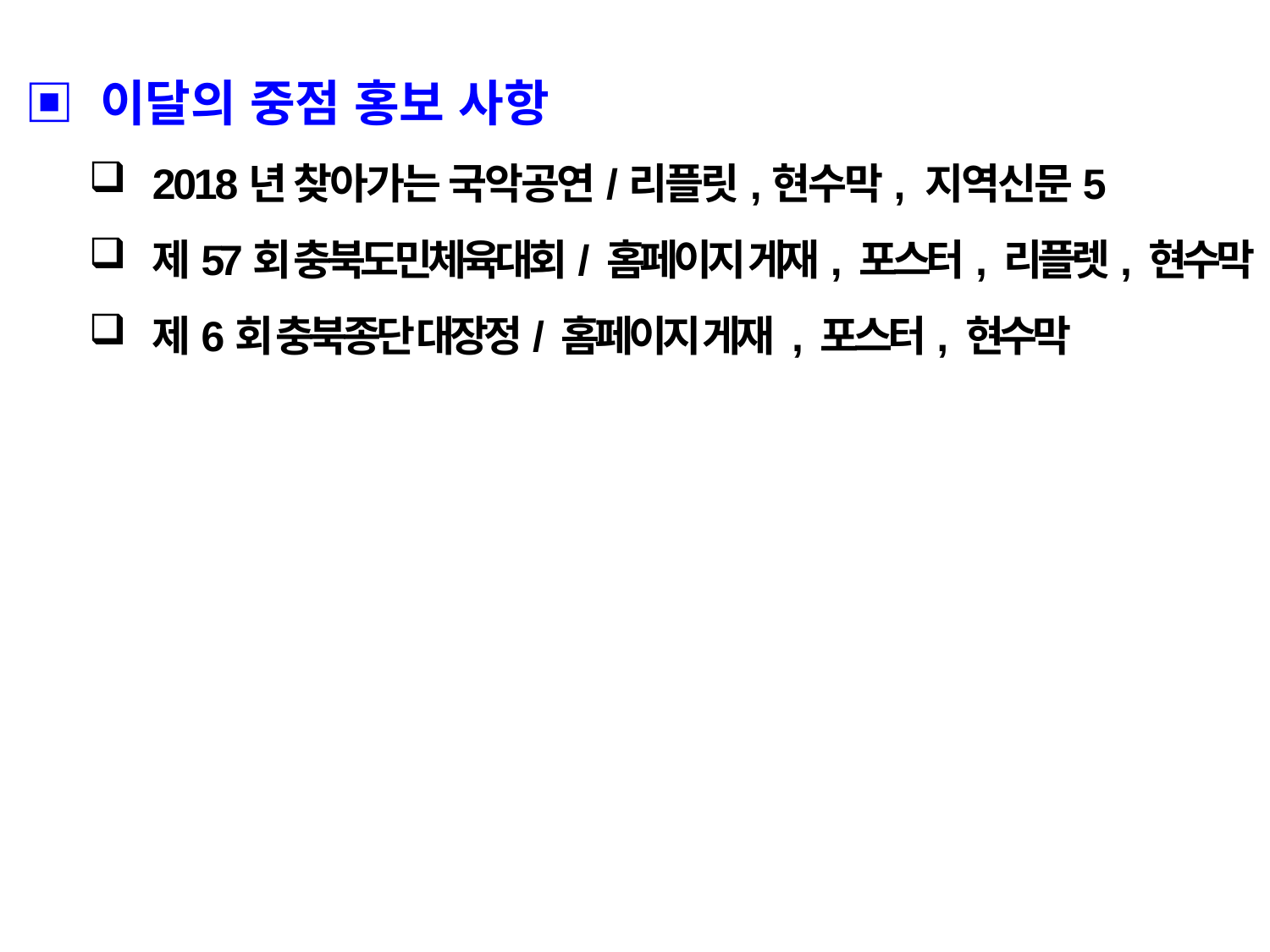

▣ 이달의 중점 홍보 사항
2018년 찾아가는 국악공연/리플릿,현수막, 지역신문5
제57회 충북도민체육대회/ 홈페이지 게재, 포스터, 리플렛, 현수막
제6회 충북종단 대장정/ 홈페이지 게재 , 포스터, 현수막